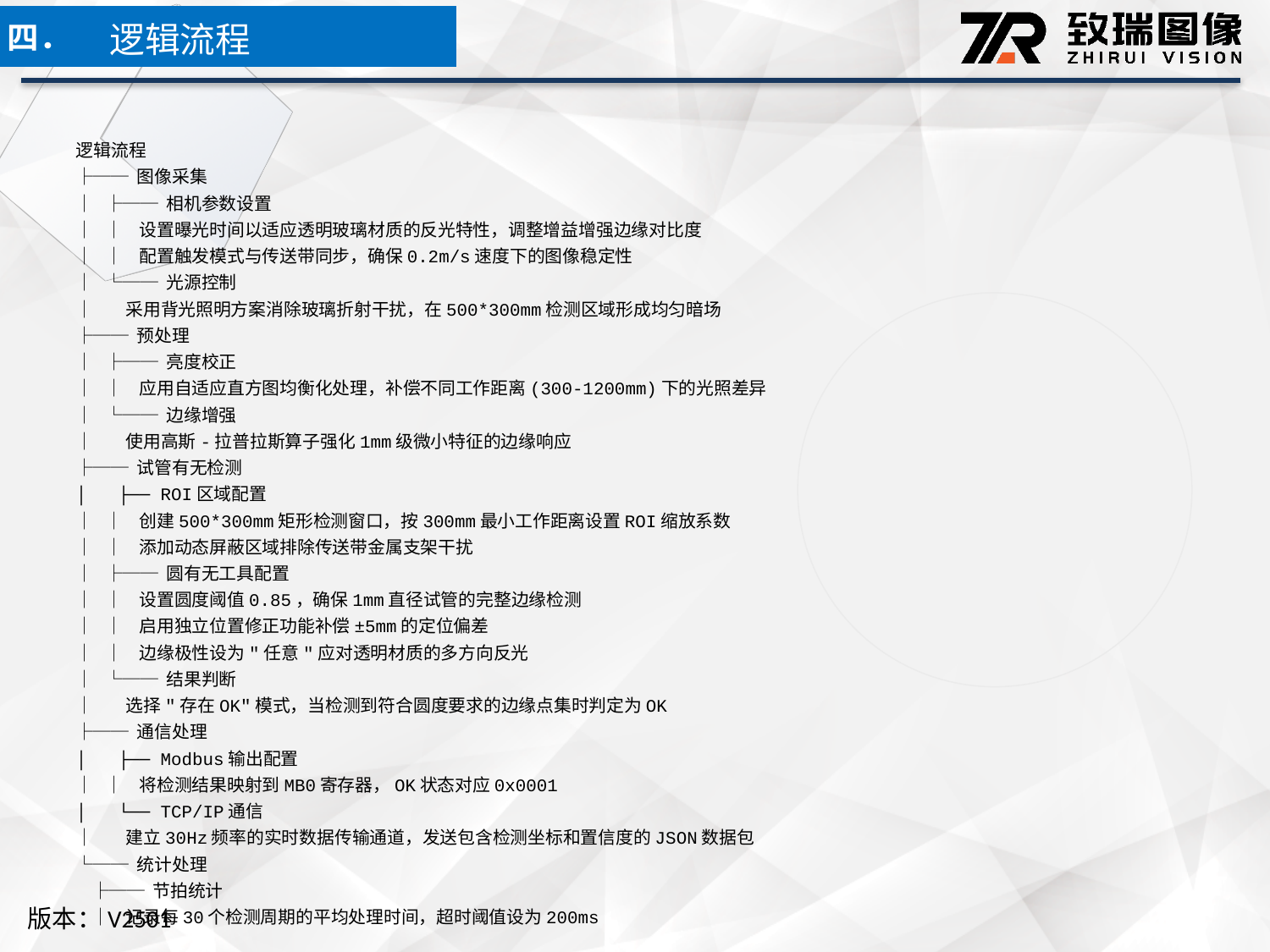

逻辑流程
四．

逻辑流程
├── 图像采集
│   ├── 相机参数设置
│   │   设置曝光时间以适应透明玻璃材质的反光特性，调整增益增强边缘对比度
│   │   配置触发模式与传送带同步，确保0.2m/s速度下的图像稳定性
│   └── 光源控制
│       采用背光照明方案消除玻璃折射干扰，在500*300mm检测区域形成均匀暗场
├── 预处理
│   ├── 亮度校正
│   │   应用自适应直方图均衡化处理，补偿不同工作距离(300-1200mm)下的光照差异
│   └── 边缘增强
│       使用高斯-拉普拉斯算子强化1mm级微小特征的边缘响应
├── 试管有无检测
│   ├── ROI区域配置
│   │   创建500*300mm矩形检测窗口，按300mm最小工作距离设置ROI缩放系数
│   │   添加动态屏蔽区域排除传送带金属支架干扰
│   ├── 圆有无工具配置
│   │   设置圆度阈值0.85，确保1mm直径试管的完整边缘检测
│   │   启用独立位置修正功能补偿±5mm的定位偏差
│   │   边缘极性设为"任意"应对透明材质的多方向反光
│   └── 结果判断
│       选择"存在OK"模式，当检测到符合圆度要求的边缘点集时判定为OK
├── 通信处理
│   ├── Modbus输出配置
│   │   将检测结果映射到MB0寄存器，OK状态对应0x0001
│   └── TCP/IP通信
│       建立30Hz频率的实时数据传输通道，发送包含检测坐标和置信度的JSON数据包
└── 统计处理
    ├── 节拍统计
    │   记录每30个检测周期的平均处理时间，超时阈值设为200ms